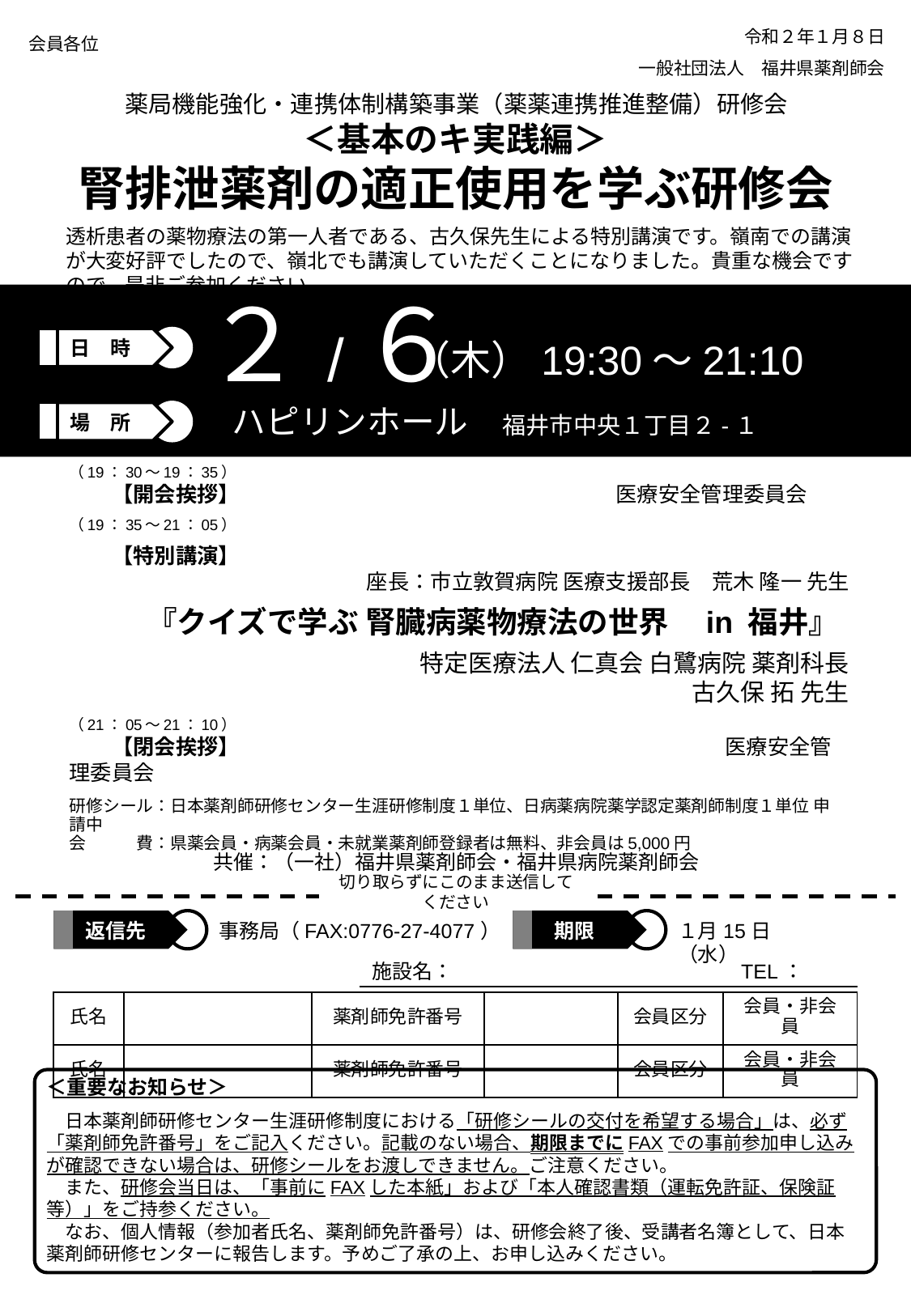

令和２年１月８日
会員各位
一般社団法人　福井県薬剤師会
薬局機能強化・連携体制構築事業（薬薬連携推進整備）研修会
＜基本のキ実践編＞
腎排泄薬剤の適正使用を学ぶ研修会
透析患者の薬物療法の第一人者である、古久保先生による特別講演です。嶺南での講演が大変好評でしたので、嶺北でも講演していただくことになりました。貴重な機会ですので、是非ご参加ください。
２/６

（木）19:30～21:10
日　時
ハピリンホール　福井市中央１丁目２-１

場　所
（19：30～19：35）
　　【開会挨拶】			　　　　　	医療安全管理委員会
（19：35～21：05）
　　【特別講演】
座長：市立敦賀病院 医療支援部長　荒木 隆一 先生
『クイズで学ぶ 腎臓病薬物療法の世界　in 福井』
特定医療法人 仁真会 白鷺病院 薬剤科長
古久保 拓 先生
（21：05～21：10）
　　【閉会挨拶】					医療安全管理委員会
研修シール：日本薬剤師研修センター生涯研修制度１単位、日病薬病院薬学認定薬剤師制度１単位 申請中
会　　　費：県薬会員・病薬会員・未就業薬剤師登録者は無料、非会員は5,000円
共催：（一社）福井県薬剤師会・福井県病院薬剤師会
切り取らずにこのまま送信してください

返信先
事務局（FAX:0776-27-4077）
期限
１月15日（水）
施設名：　　　　　　　　　　　　　　TEL：
| 氏名 |  | 薬剤師免許番号 |  | 会員区分 | 会員・非会員 |
| --- | --- | --- | --- | --- | --- |
| 氏名 |  | 薬剤師免許番号 |  | 会員区分 | 会員・非会員 |
＜重要なお知らせ＞
　日本薬剤師研修センター生涯研修制度における「研修シールの交付を希望する場合」は、必ず「薬剤師免許番号」をご記入ください。記載のない場合、期限までにFAXでの事前参加申し込みが確認できない場合は、研修シールをお渡しできません。ご注意ください。
　また、研修会当日は、「事前にFAXした本紙」および「本人確認書類（運転免許証、保険証等）」をご持参ください。
　なお、個人情報（参加者氏名、薬剤師免許番号）は、研修会終了後、受講者名簿として、日本薬剤師研修センターに報告します。予めご了承の上、お申し込みください。